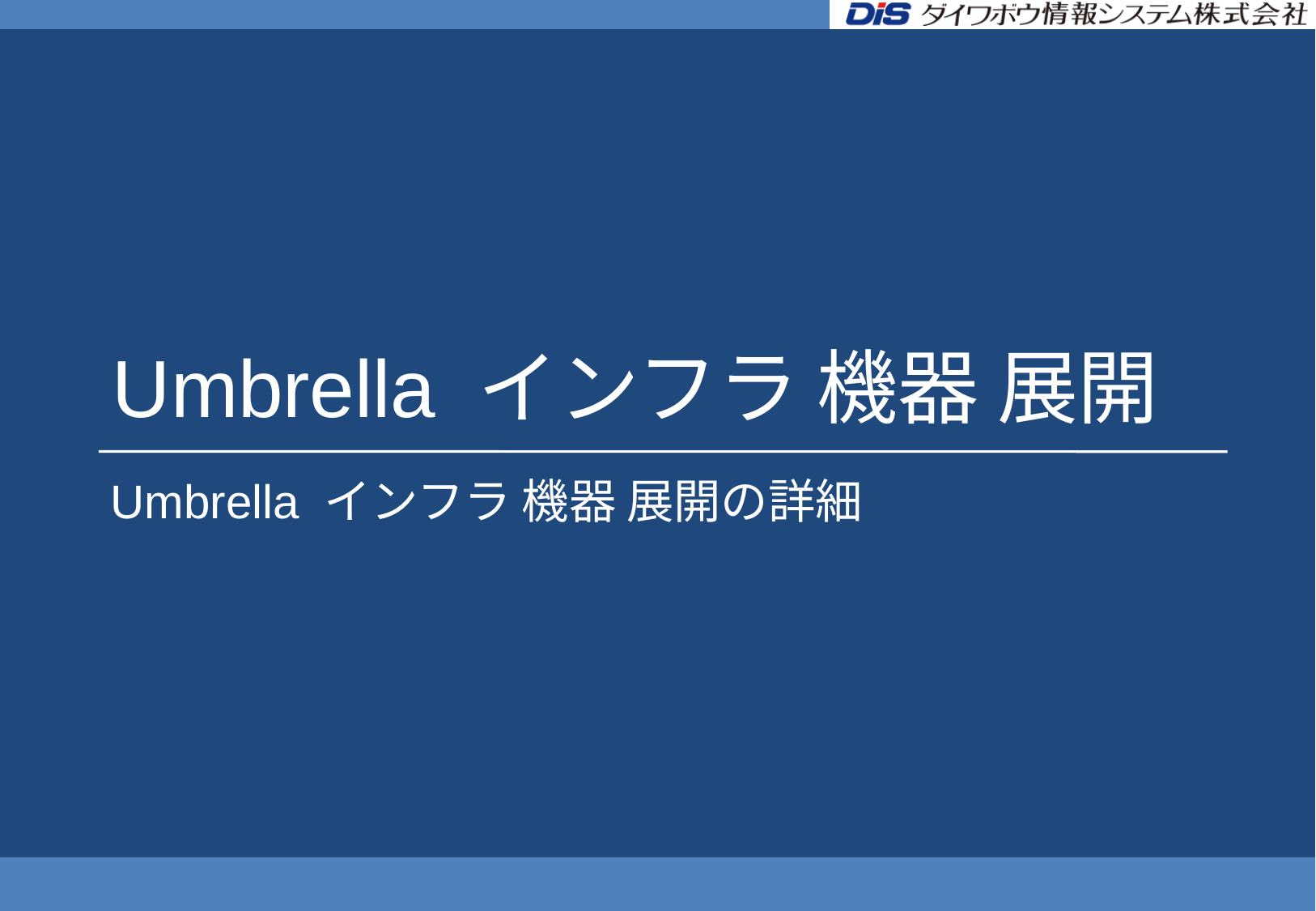

Umbrella インフラ 機器 展開
Umbrella インフラ 機器 展開の詳細